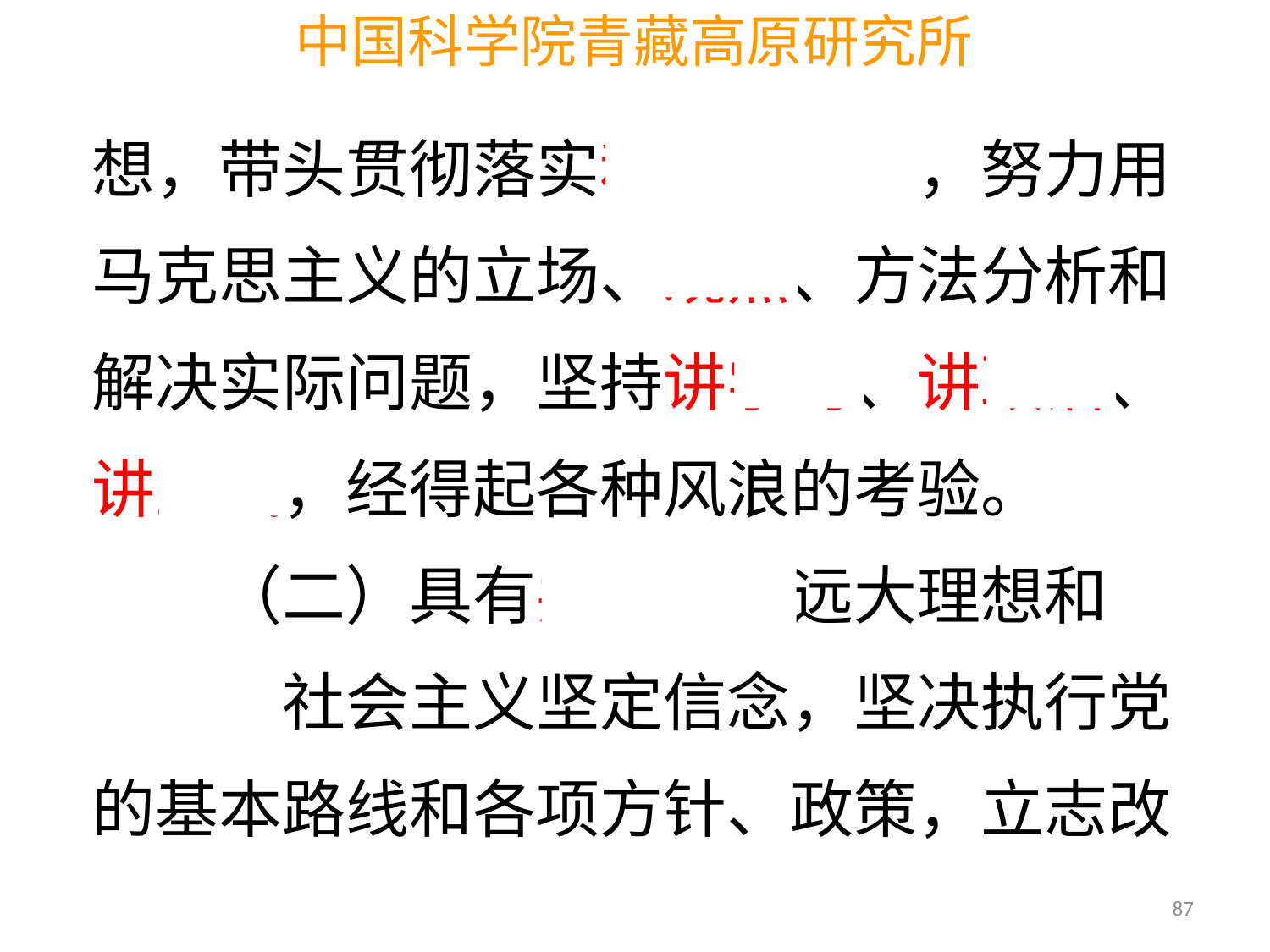

# 想，带头贯彻落实科学发展观，努力用马克思主义的立场、观点、方法分析和解决实际问题，坚持讲学习、讲政治、讲正气，经得起各种风浪的考验。 　　（二）具有共产主义远大理想和中国特色社会主义坚定信念，坚决执行党的基本路线和各项方针、政策，立志改

87